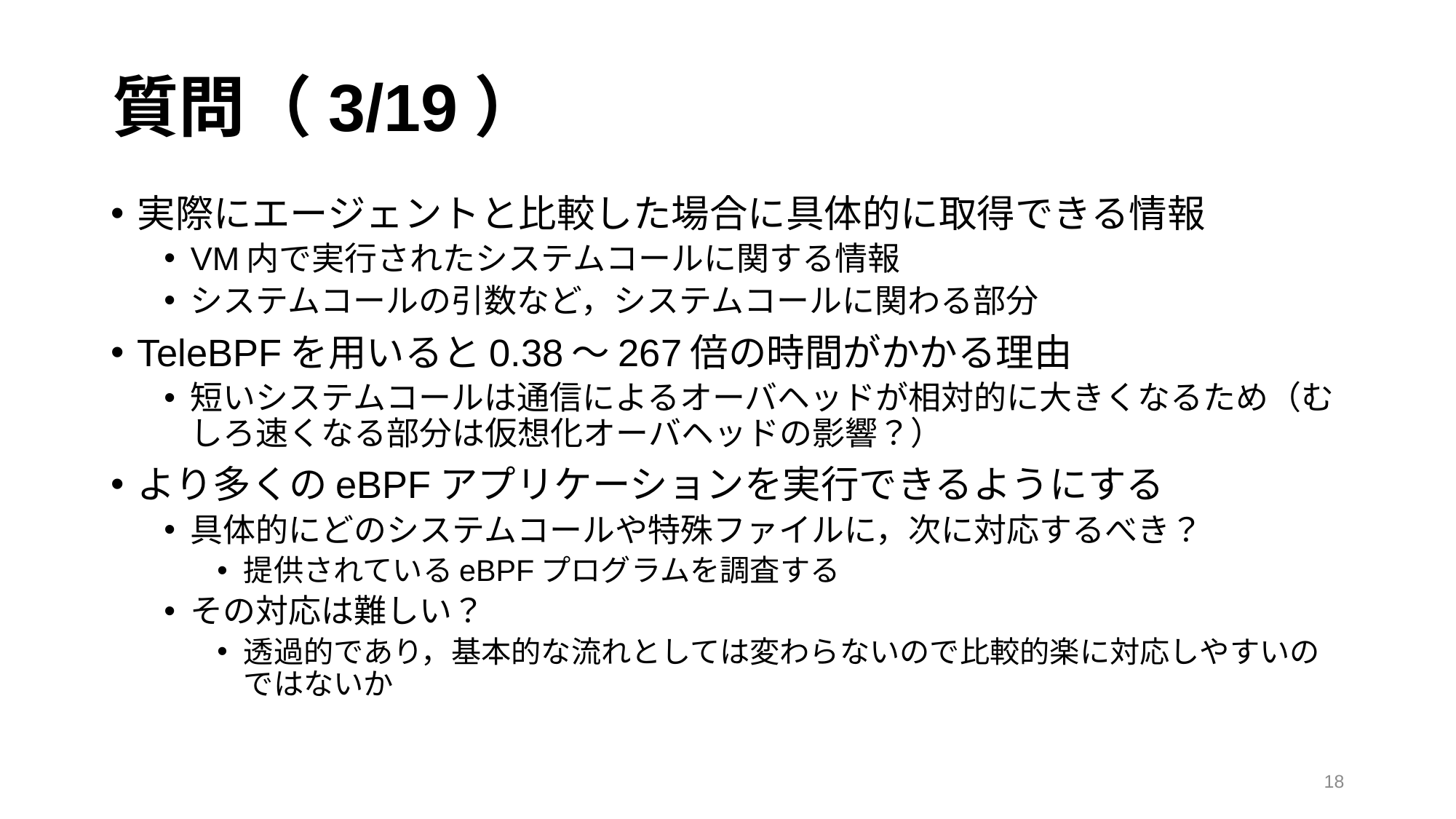

# 質問（3/19）
実際にエージェントと比較した場合に具体的に取得できる情報
VM内で実行されたシステムコールに関する情報
システムコールの引数など，システムコールに関わる部分
TeleBPFを用いると0.38〜267倍の時間がかかる理由
短いシステムコールは通信によるオーバヘッドが相対的に大きくなるため（むしろ速くなる部分は仮想化オーバヘッドの影響？）
より多くのeBPFアプリケーションを実行できるようにする
具体的にどのシステムコールや特殊ファイルに，次に対応するべき？
提供されているeBPFプログラムを調査する
その対応は難しい？
透過的であり，基本的な流れとしては変わらないので比較的楽に対応しやすいのではないか

18